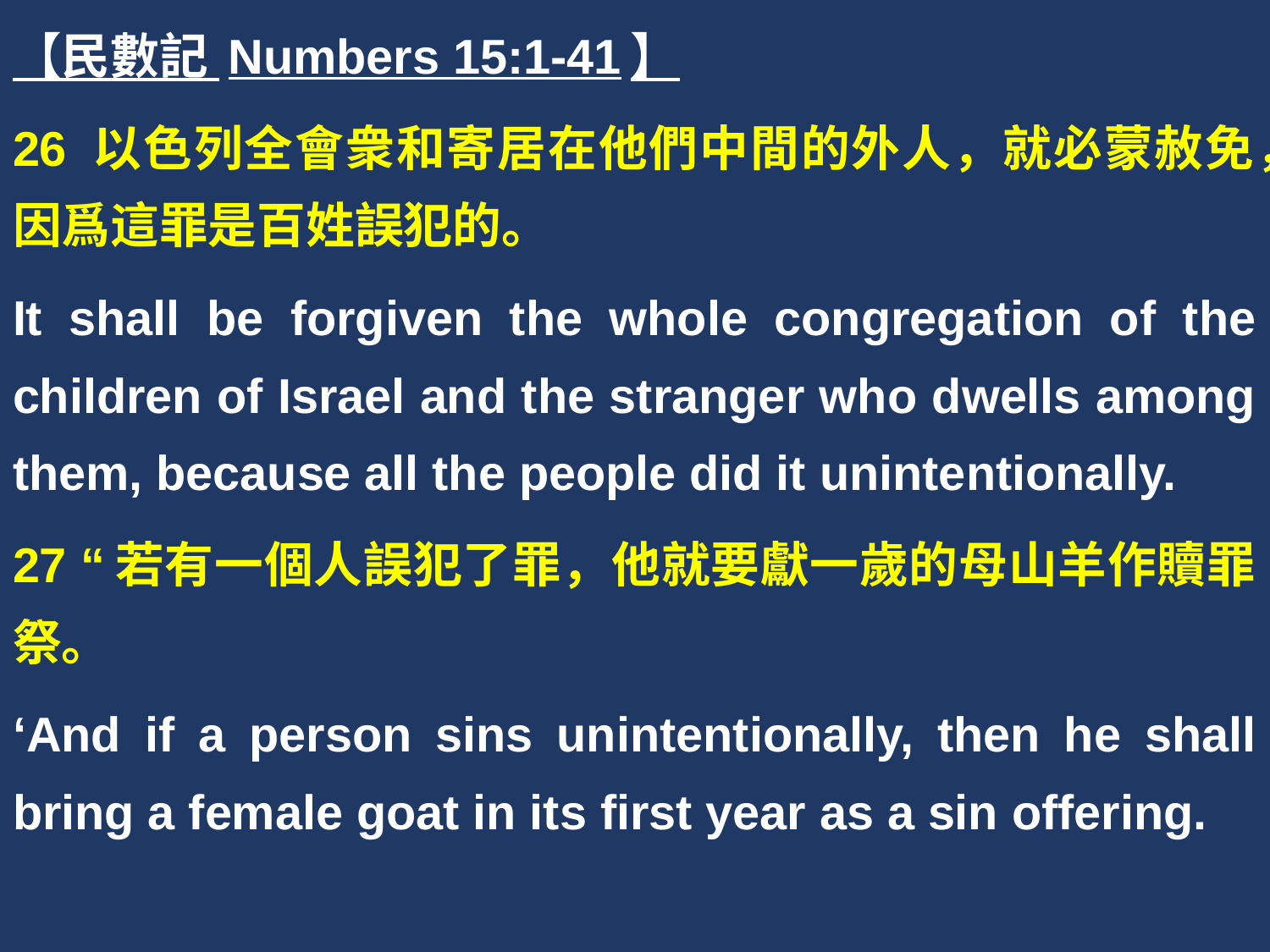

【民數記 Numbers 15:1-41】
26 以色列全會衆和寄居在他們中間的外人，就必蒙赦免，因爲這罪是百姓誤犯的。
It shall be forgiven the whole congregation of the children of Israel and the stranger who dwells among them, because all the people did it unintentionally.
27 “若有一個人誤犯了罪，他就要獻一歲的母山羊作贖罪祭。
‘And if a person sins unintentionally, then he shall bring a female goat in its first year as a sin offering.